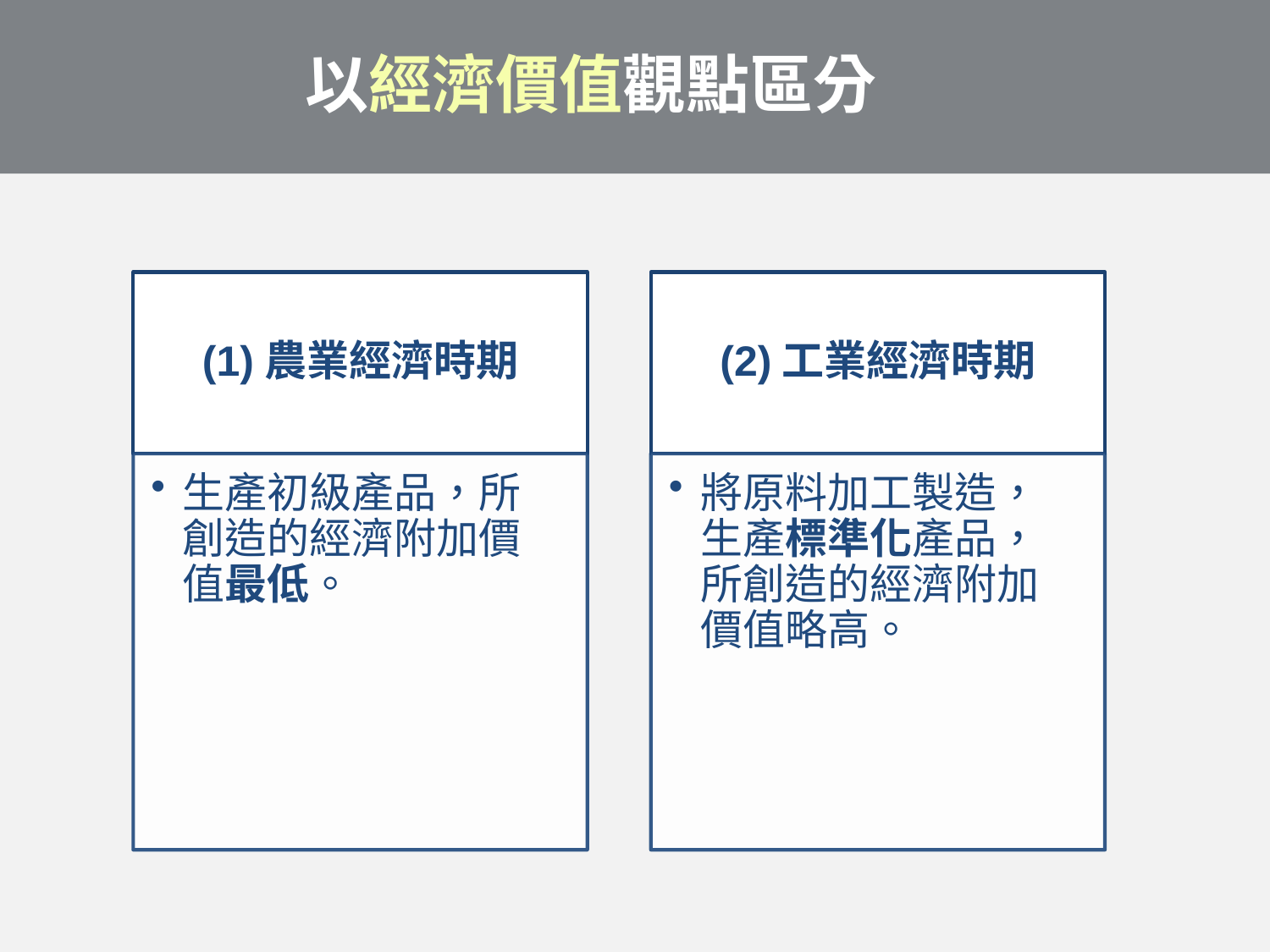

以經濟價值觀點區分
(1)農業經濟時期
生產初級產品，所創造的經濟附加價值最低。
(2)工業經濟時期
將原料加工製造，生產標準化產品，所創造的經濟附加價值略高。